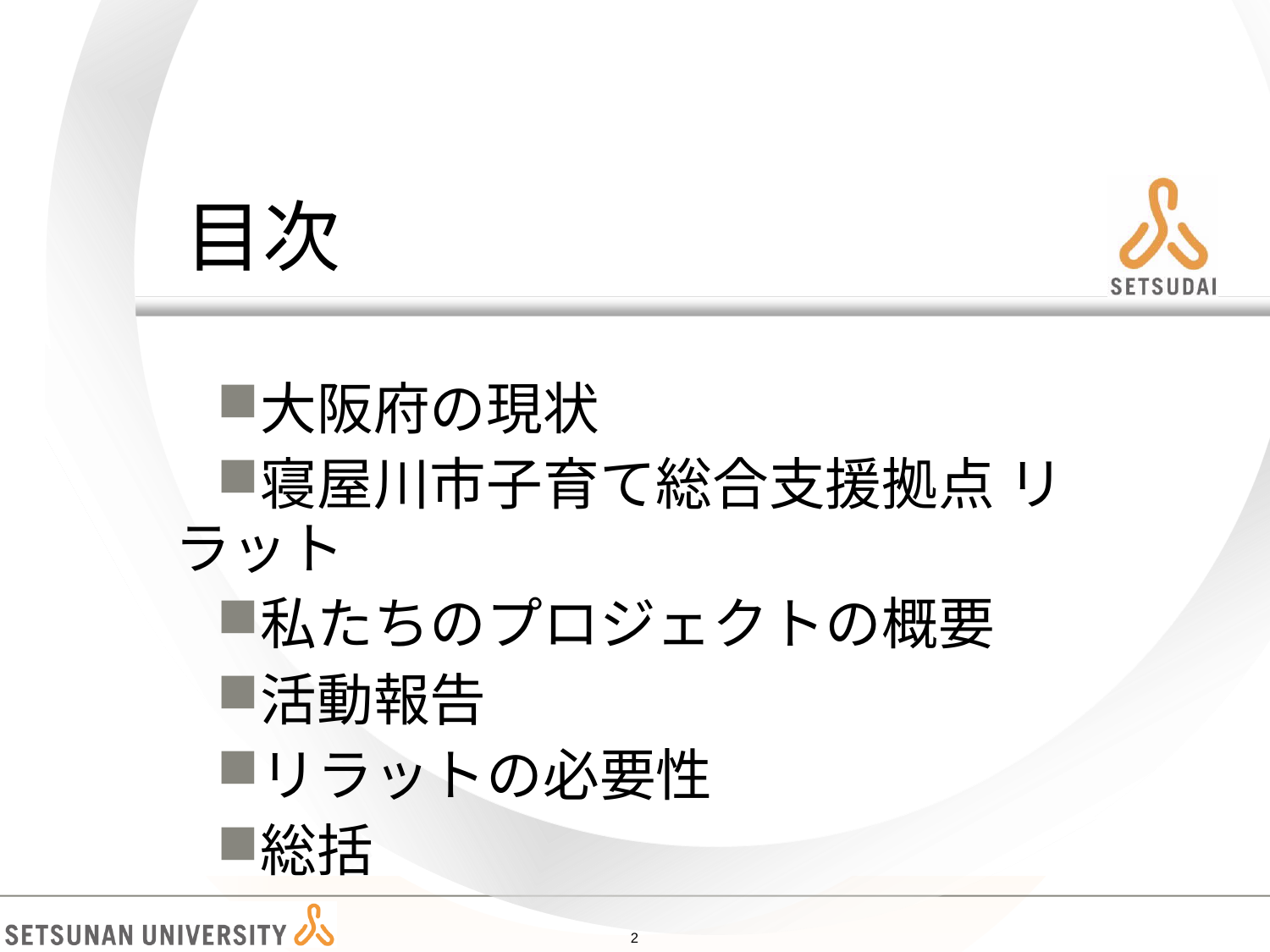

# 目次

大阪府の現状
寝屋川市子育て総合支援拠点 リラット
私たちのプロジェクトの概要
活動報告
リラットの必要性
総括
2